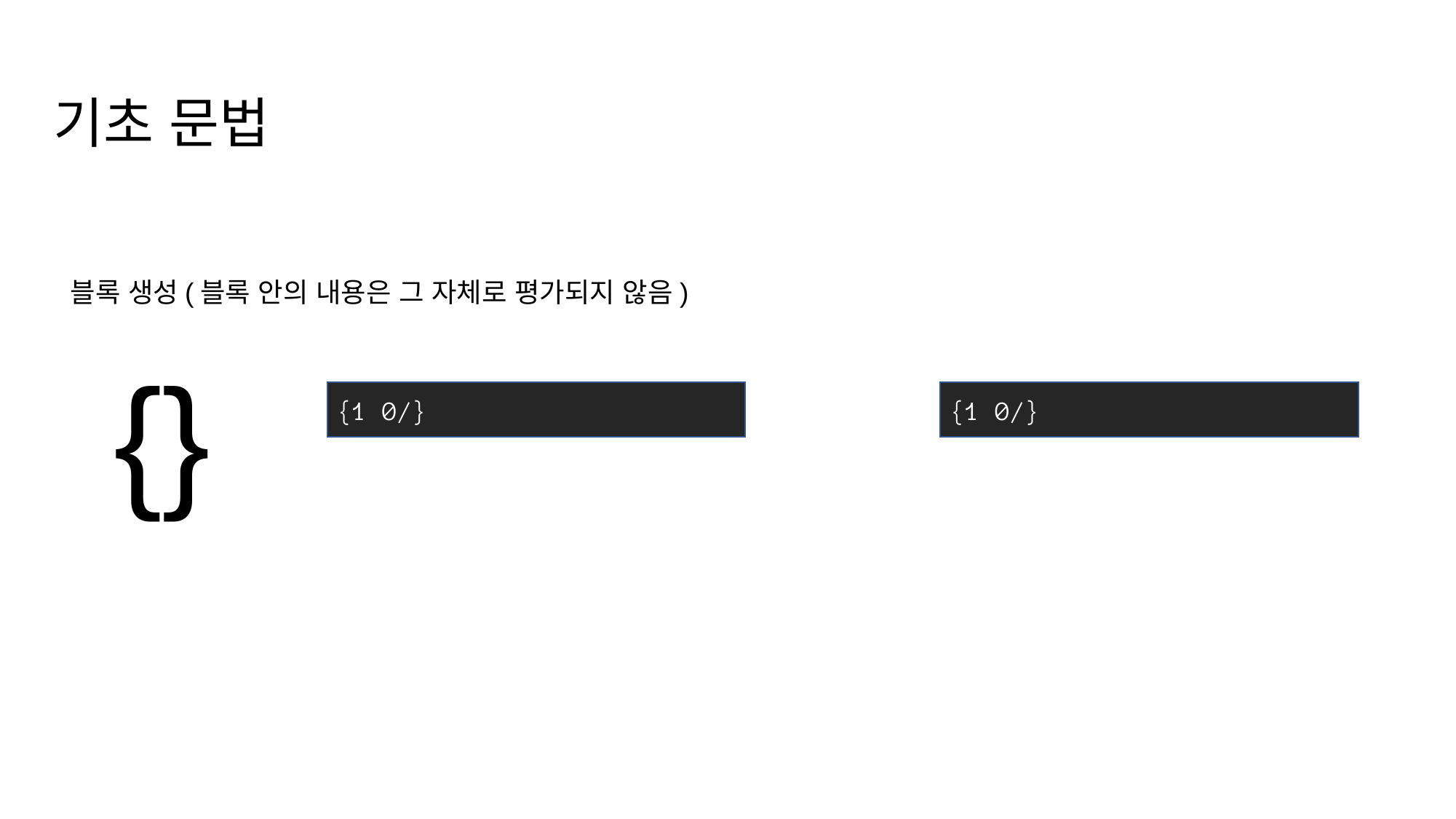

기초 문법
{}
블록 생성(블록 안의 내용은 그 자체로 평가되지 않음)
{1 0/}
{1 0/}